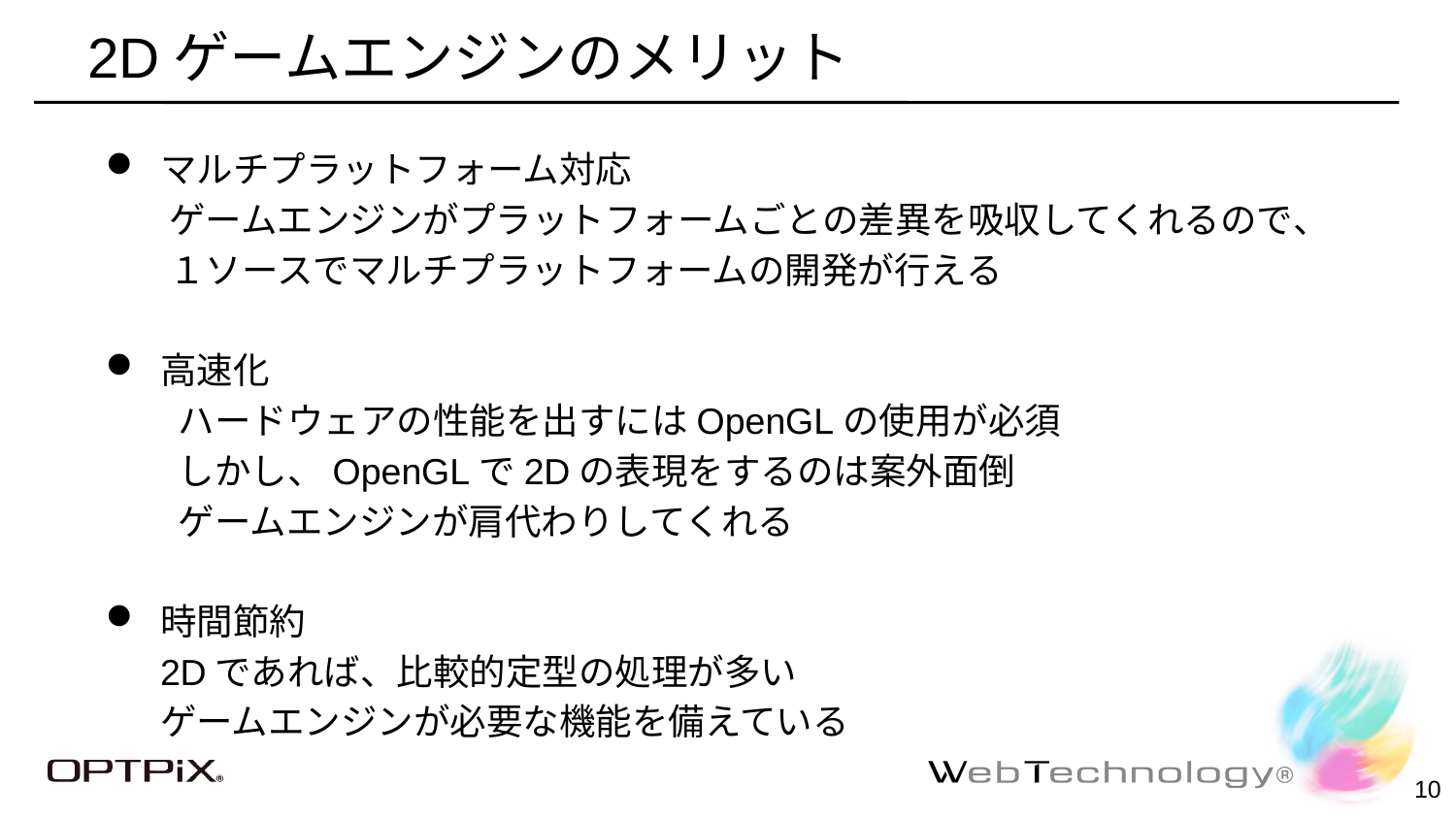

# 2Dゲームエンジンのメリット
マルチプラットフォーム対応
ゲームエンジンがプラットフォームごとの差異を吸収してくれるので、
１ソースでマルチプラットフォームの開発が行える

高速化
ハードウェアの性能を出すにはOpenGLの使用が必須
しかし、OpenGLで2Dの表現をするのは案外面倒
ゲームエンジンが肩代わりしてくれる

時間節約
2Dであれば、比較的定型の処理が多い
ゲームエンジンが必要な機能を備えている
10